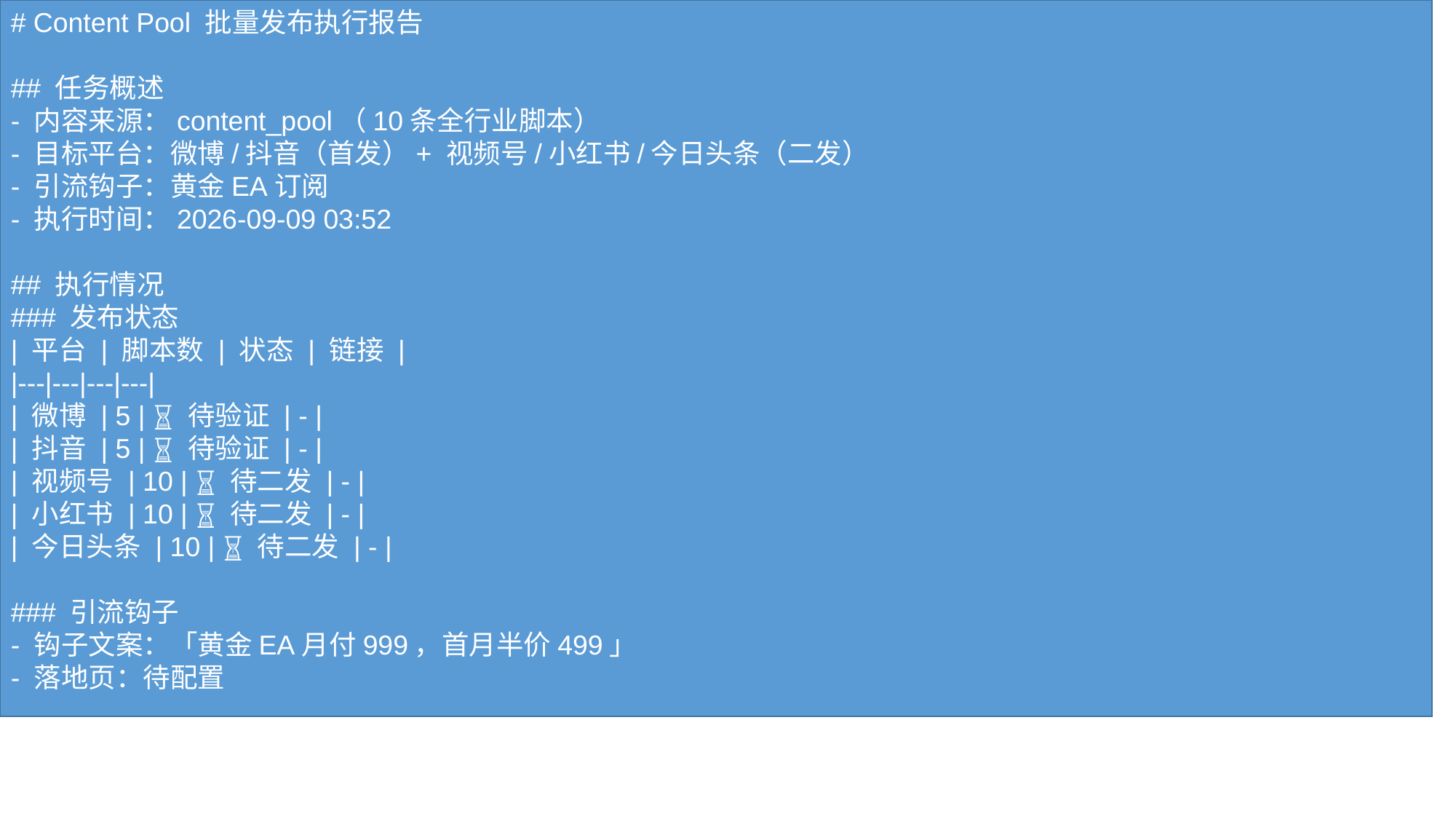

# Content Pool 批量发布执行报告 ## 任务概述 - 内容来源：content_pool（10条全行业脚本） - 目标平台：微博/抖音（首发）+ 视频号/小红书/今日头条（二发） - 引流钩子：黄金EA订阅 - 执行时间：2026-09-09 03:52 ## 执行情况 ### 发布状态 | 平台 | 脚本数 | 状态 | 链接 | |---|---|---|---| | 微博 | 5 | ⏳ 待验证 | - | | 抖音 | 5 | ⏳ 待验证 | - | | 视频号 | 10 | ⏳ 待二发 | - | | 小红书 | 10 | ⏳ 待二发 | - | | 今日头条 | 10 | ⏳ 待二发 | - | ### 引流钩子 - 钩子文案：「黄金EA月付999，首月半价499」 - 落地页：待配置 ## 监控指标（发布后2小时采集） | 指标 | 微博 | 抖音 | 合计 | |---|---|---|---| | 播放/曝光 | 待统计 | 待统计 | 待统计 | | 点击引流 | 待统计 | 待统计 | 待统计 | | 转化进线 | 待统计 | 待统计 | 待统计 | ## 风险说明 - [x] 已去除收益承诺话术 - [ ] 需确认平台内容规范 - [ ] 需法务审核引流钩子 ## 下一步 1. 2小时后（05:52）采集播放数据 2. 统计引流转化漏斗 3. 回填data_fabric(8846) --- 报告生成时间：2026-09-09 03:52 负责人：龙枢（架构部）
#